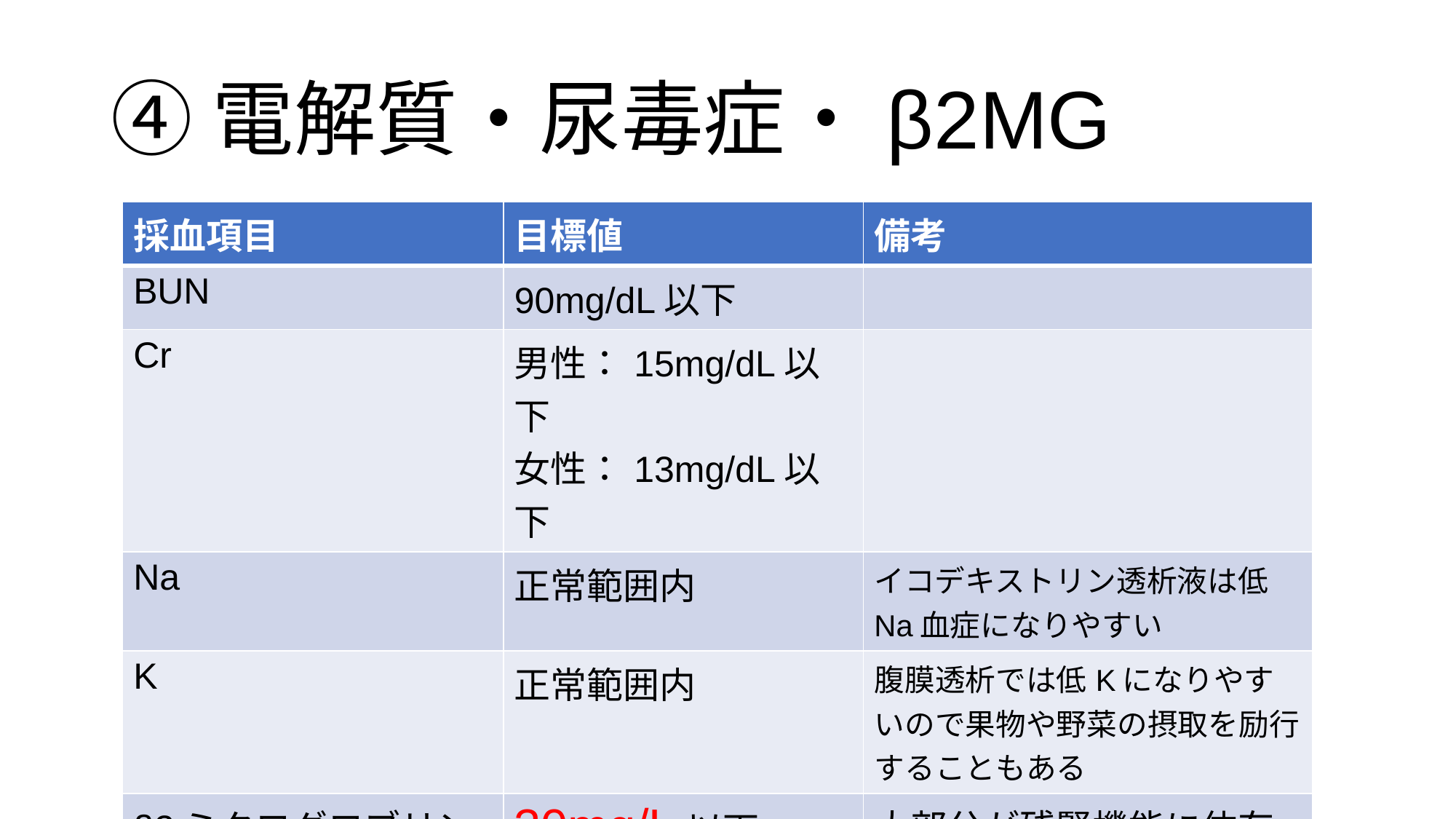

# ④電解質・尿毒症・β2MG
| 採血項目 | 目標値 | 備考 |
| --- | --- | --- |
| BUN | 90mg/dL以下 |  |
| Cr | 男性：15mg/dL以下 女性：13mg/dL以下 |  |
| Na | 正常範囲内 | イコデキストリン透析液は低Na血症になりやすい |
| K | 正常範囲内 | 腹膜透析では低Kになりやすいので果物や野菜の摂取を励行することもある |
| β2ミクログロブリン | 30mg/L以下 | 大部分が残腎機能に依存 30mg/L以上でHD併用検討 ★3〜6ヶ月に1回 |